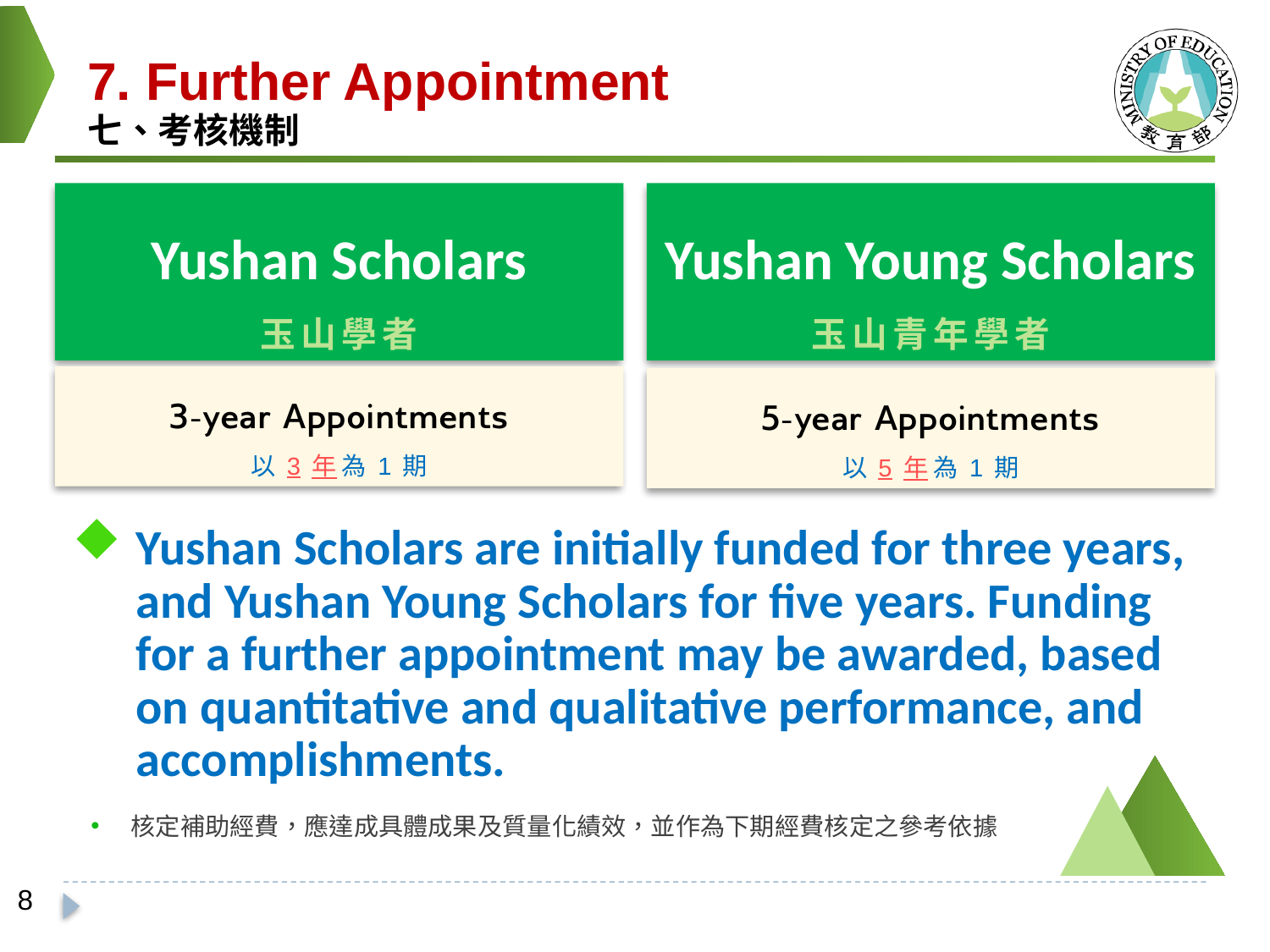

7. Further Appointment
七、考核機制

Yushan Scholars
玉山學者
Yushan Young Scholars
玉山青年學者
3-year Appointments
以3年為1期
5-year Appointments
以5年為1期
Yushan Scholars are initially funded for three years, and Yushan Young Scholars for five years. Funding for a further appointment may be awarded, based on quantitative and qualitative performance, and accomplishments.

核定補助經費，應達成具體成果及質量化績效，並作為下期經費核定之參考依據

8